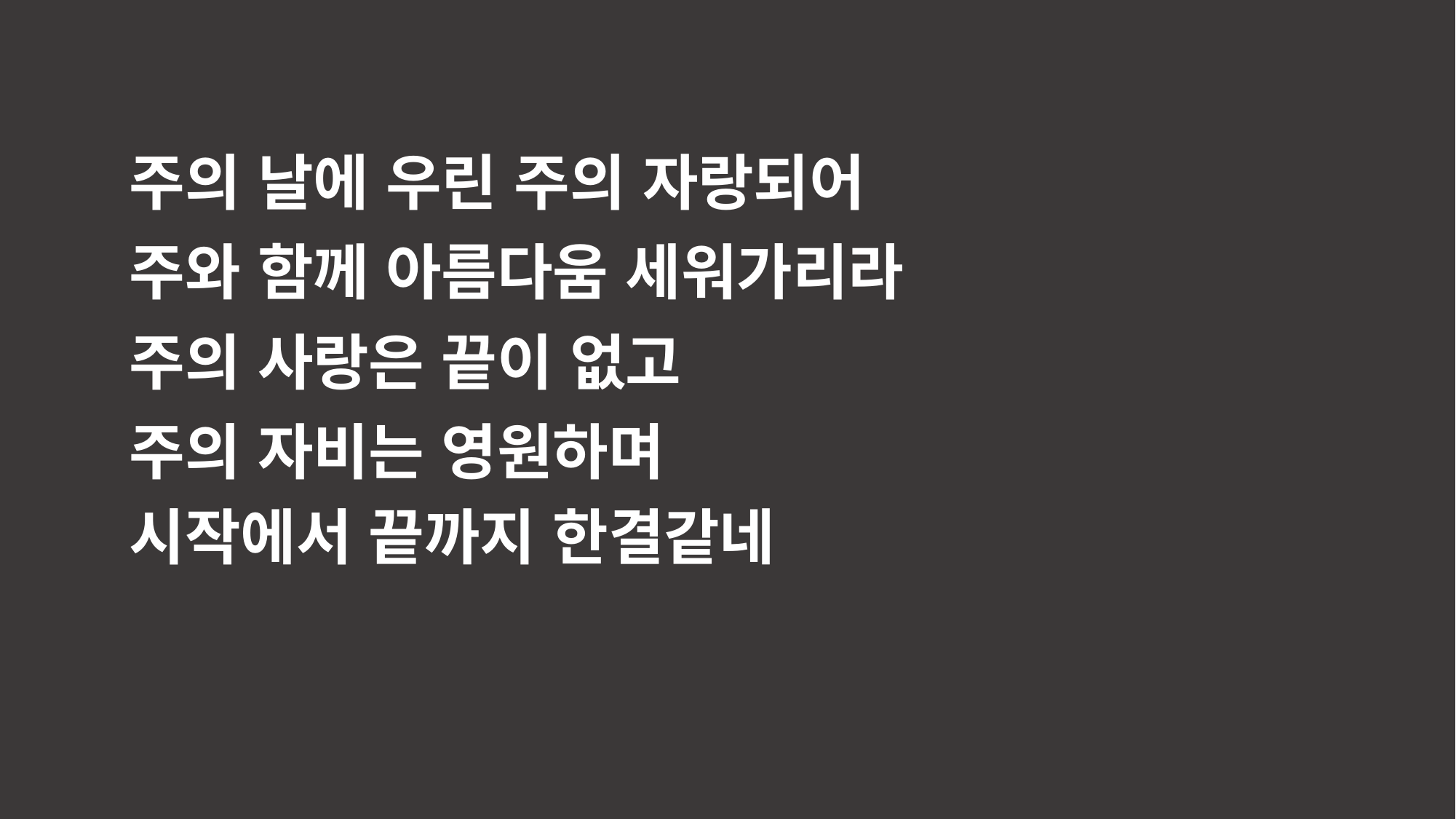

주의 날에 우린 주의 자랑되어
주와 함께 아름다움 세워가리라
주의 사랑은 끝이 없고
주의 자비는 영원하며
시작에서 끝까지 한결같네